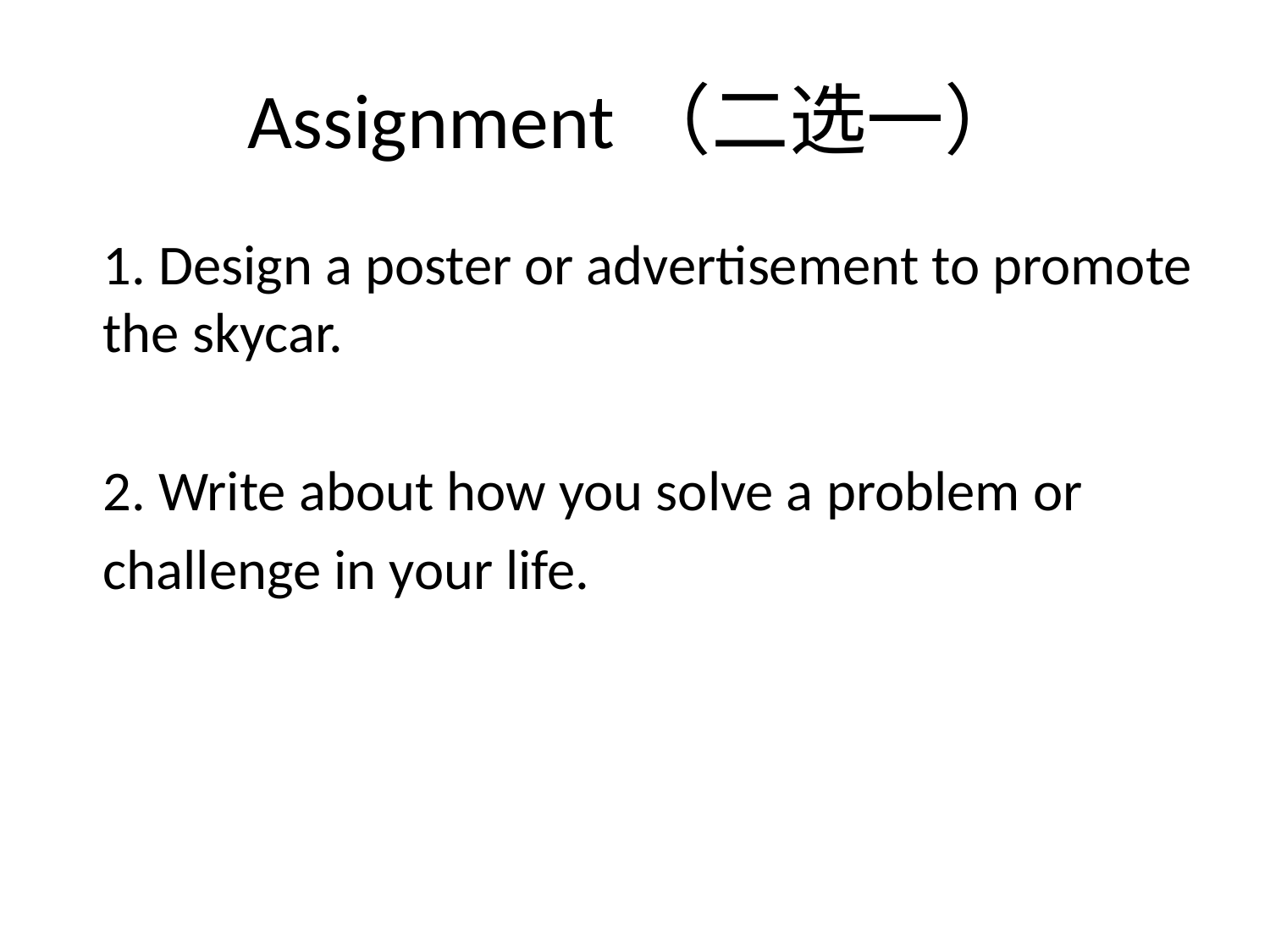

# Assignment（二选一）
1. Design a poster or advertisement to promote the skycar.

2. Write about how you solve a problem or
challenge in your life.